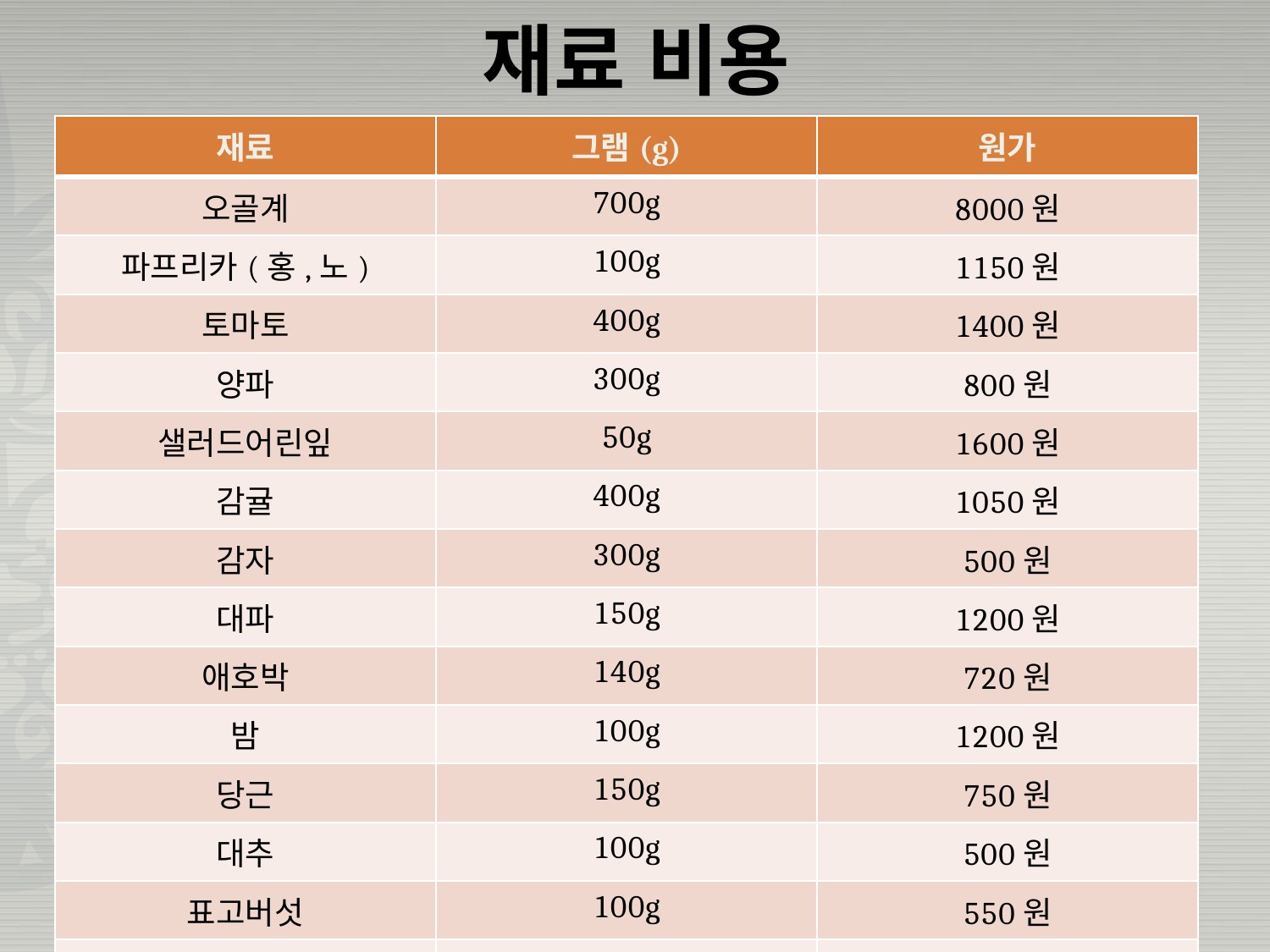

# 재료 비용
| 재료 | 그램(g) | 원가 |
| --- | --- | --- |
| 오골계 | 700g | 8000원 |
| 파프리카(홍,노) | 100g | 1150원 |
| 토마토 | 400g | 1400원 |
| 양파 | 300g | 800원 |
| 샐러드어린잎 | 50g | 1600원 |
| 감귤 | 400g | 1050원 |
| 감자 | 300g | 500원 |
| 대파 | 150g | 1200원 |
| 애호박 | 140g | 720원 |
| 밤 | 100g | 1200원 |
| 당근 | 150g | 750원 |
| 대추 | 100g | 500원 |
| 표고버섯 | 100g | 550원 |
| 은행 | 50g | 550원 |
|  | 합계 | 19970원 |